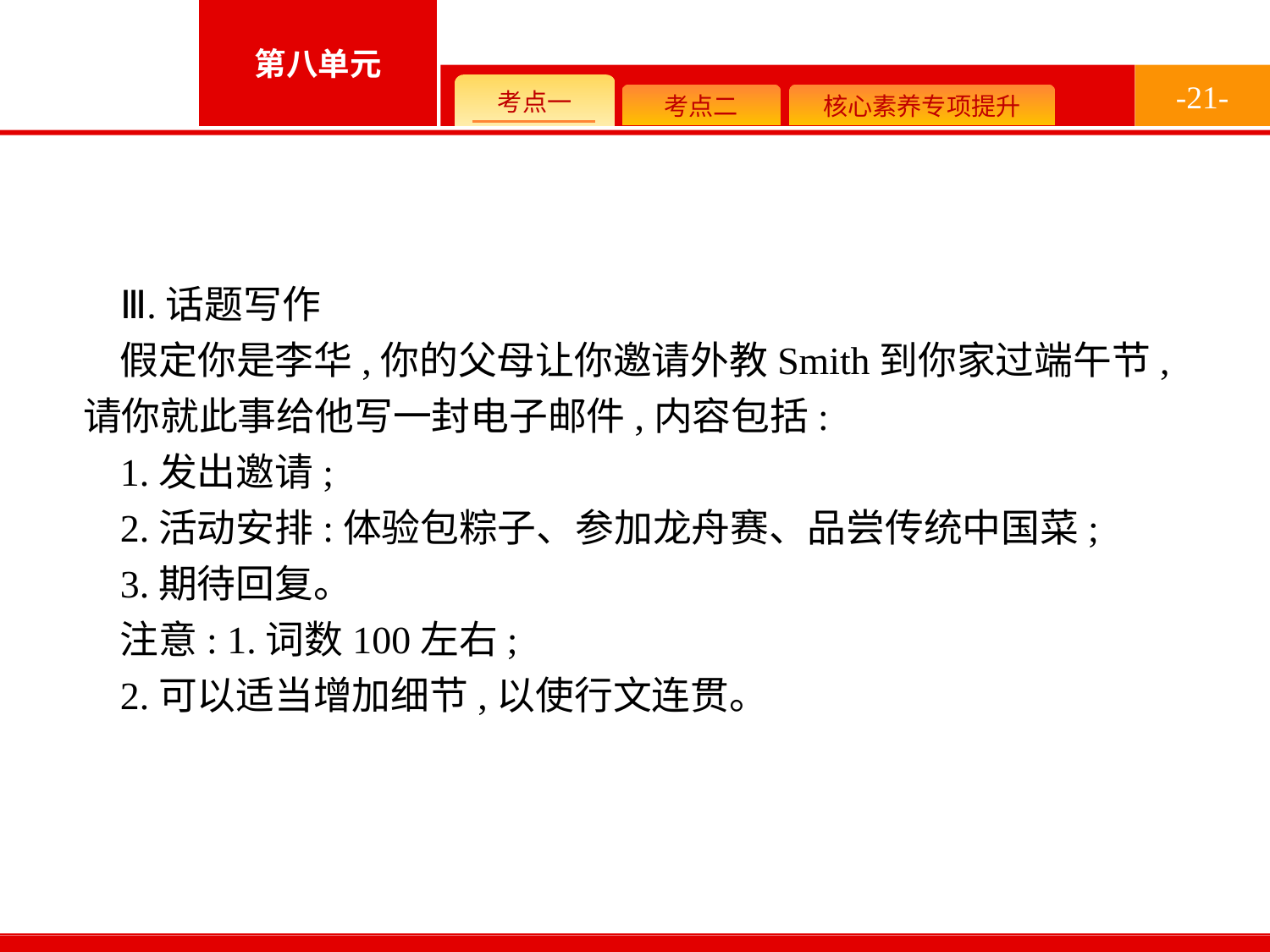

-21-
Ⅲ.话题写作
假定你是李华,你的父母让你邀请外教Smith到你家过端午节,请你就此事给他写一封电子邮件,内容包括:
1.发出邀请;
2.活动安排:体验包粽子、参加龙舟赛、品尝传统中国菜;
3.期待回复。
注意: 1.词数100左右;
2.可以适当增加细节,以使行文连贯。